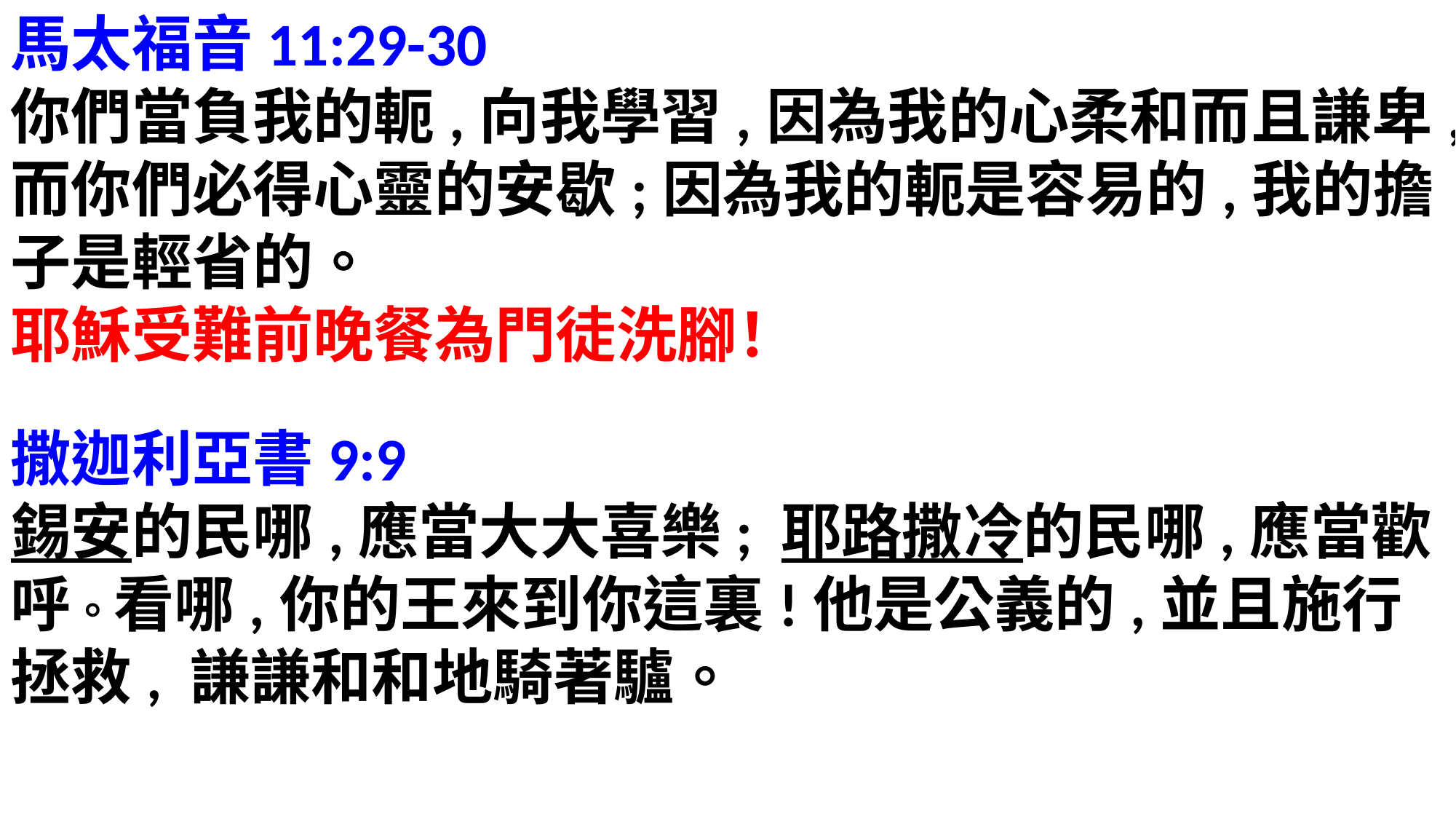

馬太福音11:29-30
你們當負我的軛,向我學習,因為我的心柔和而且謙卑,而你們必得心靈的安歇;因為我的軛是容易的,我的擔子是輕省的。
耶穌受難前晚餐為門徒洗腳！

撒迦利亞書9:9
錫安的民哪,應當大大喜樂; 耶路撒冷的民哪,應當歡呼。看哪,你的王來到你這裏!他是公義的,並且施行拯救, 謙謙和和地騎著驢。